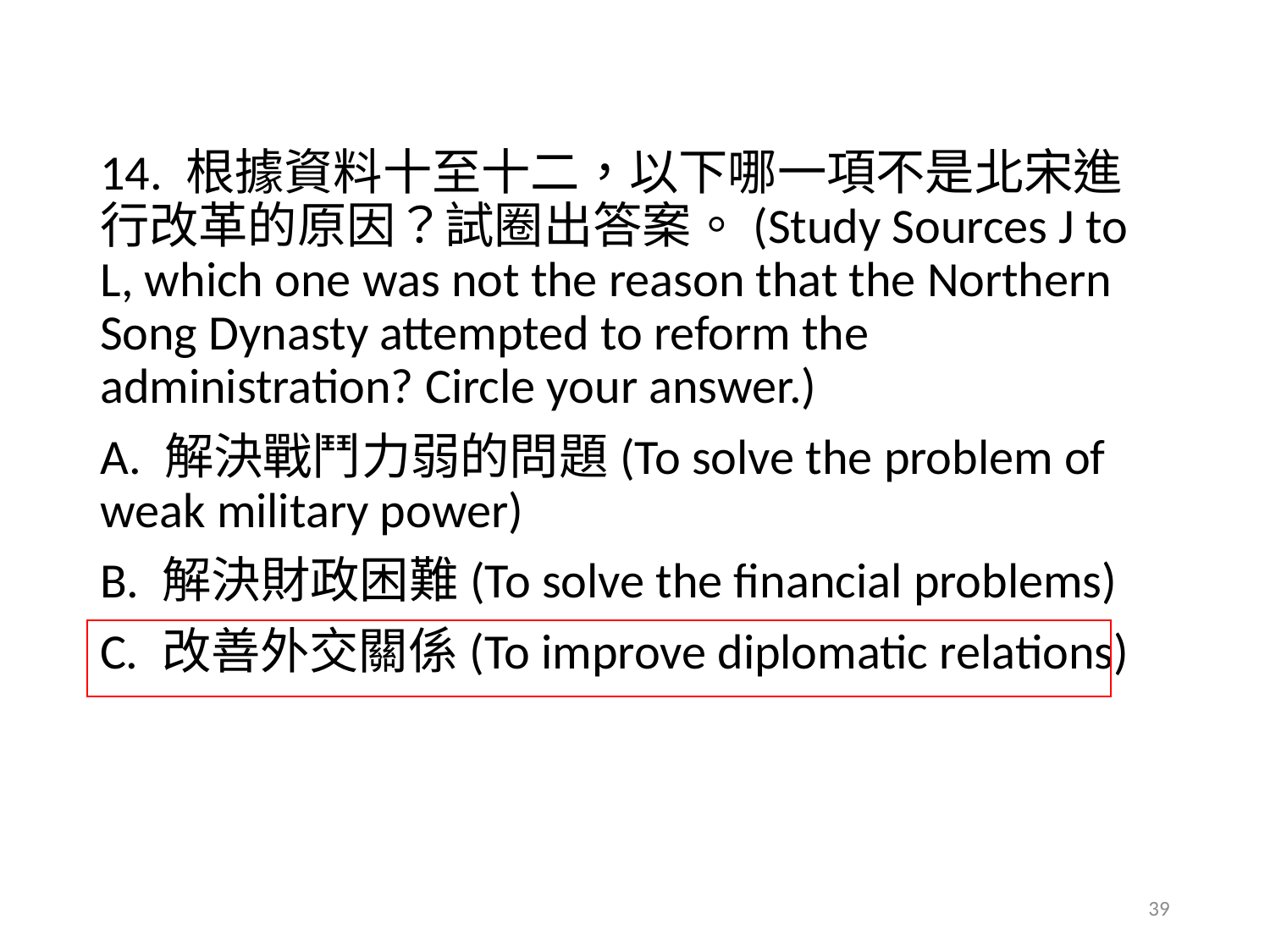

14. 根據資料十至十二，以下哪一項不是北宋進行改革的原因？試圈出答案。(Study Sources J to L, which one was not the reason that the Northern Song Dynasty attempted to reform the administration? Circle your answer.)
A. 解決戰鬥力弱的問題(To solve the problem of weak military power)
B. 解決財政困難(To solve the financial problems)
C. 改善外交關係(To improve diplomatic relations)

39